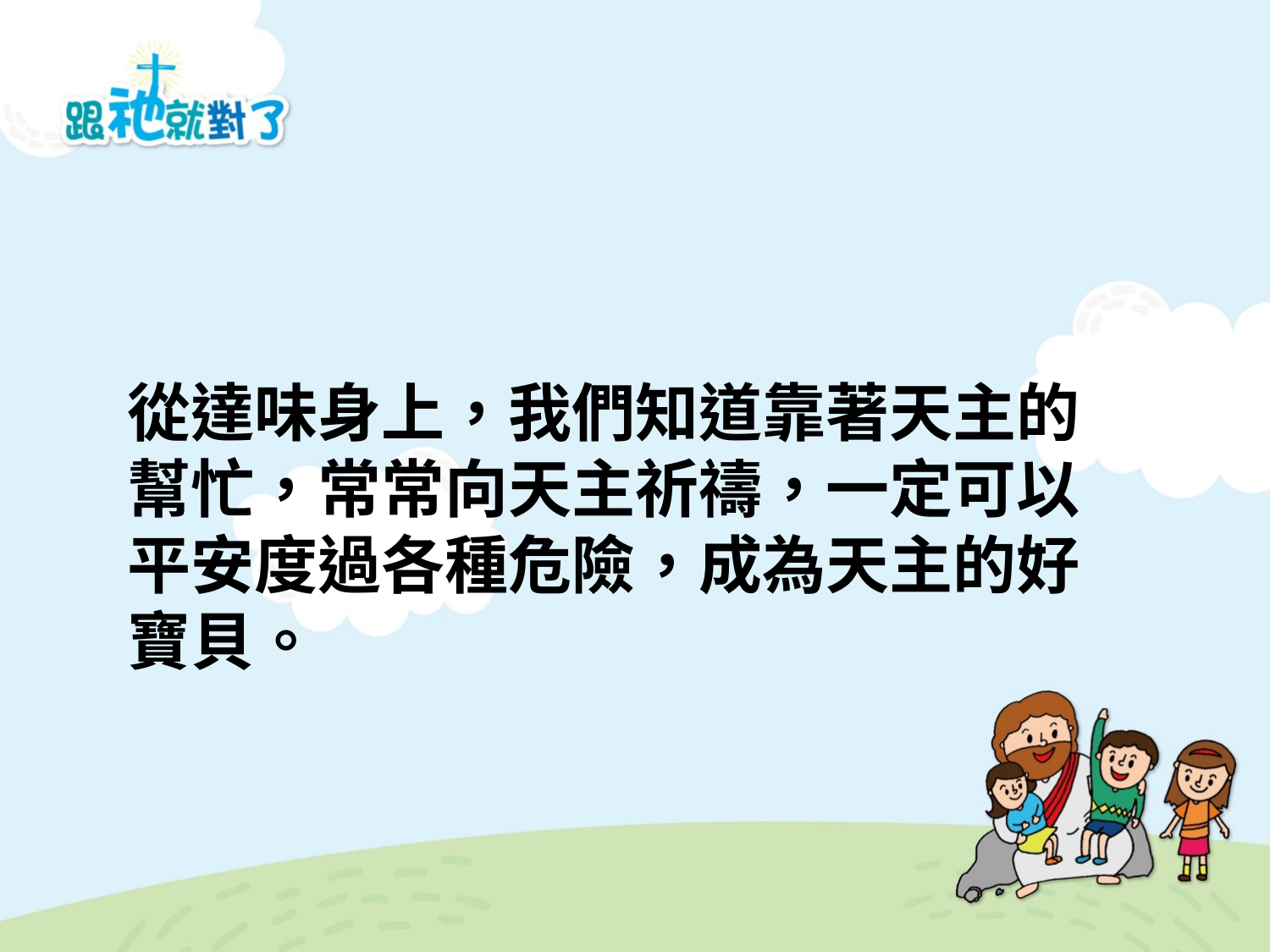

從達味身上，我們知道靠著天主的幫忙，常常向天主祈禱，一定可以平安度過各種危險，成為天主的好寶貝。